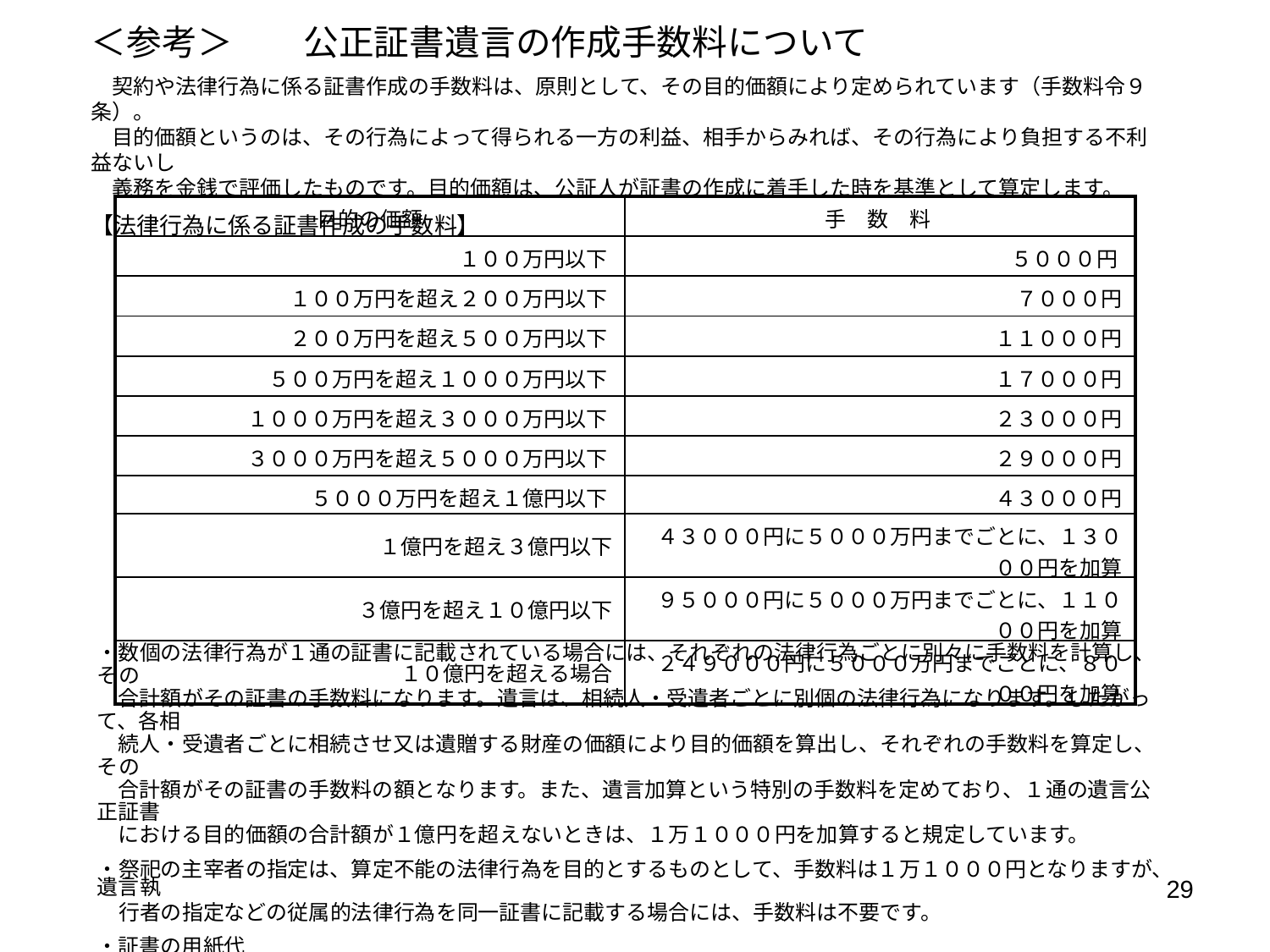

＜参考＞　　公正証書遺言の作成手数料について
　契約や法律行為に係る証書作成の手数料は、原則として、その目的価額により定められています（手数料令９条）。
　目的価額というのは、その行為によって得られる一方の利益、相手からみれば、その行為により負担する不利益ないし
　義務を金銭で評価したものです。目的価額は、公証人が証書の作成に着手した時を基準として算定します。
【法律行為に係る証書作成の手数料】

| 目的の価額 | 手　数　料 |
| --- | --- |
| １００万円以下 | ５０００円 |
| １００万円を超え２００万円以下 | ７０００円 |
| ２００万円を超え５００万円以下 | １１０００円 |
| ５００万円を超え１０００万円以下 | １７０００円 |
| １０００万円を超え３０００万円以下 | ２３０００円 |
| ３０００万円を超え５０００万円以下 | ２９０００円 |
| ５０００万円を超え１億円以下 | ４３０００円 |
| １億円を超え３億円以下 | ４３０００円に５０００万円までごとに、１３０００円を加算 |
| ３億円を超え１０億円以下 | ９５０００円に５０００万円までごとに、１１０００円を加算 |
| １０億円を超える場合 | ２４９０００円に５０００万円までごとに、８０００円を加算 |
・数個の法律行為が１通の証書に記載されている場合には、それぞれの法律行為ごとに別々に手数料を計算し、その　
　合計額がその証書の手数料になります。遺言は、相続人・受遺者ごとに別個の法律行為になります。したがって、各相
　続人・受遺者ごとに相続させ又は遺贈する財産の価額により目的価額を算出し、それぞれの手数料を算定し、その
　合計額がその証書の手数料の額となります。また、遺言加算という特別の手数料を定めており、１通の遺言公正証書
　における目的価額の合計額が１億円を超えないときは、１万１０００円を加算すると規定しています。
・祭祀の主宰者の指定は、算定不能の法律行為を目的とするものとして、手数料は１万１０００円となりますが、遺言執
　行者の指定などの従属的法律行為を同一証書に記載する場合には、手数料は不要です。
・証書の用紙代
　法律行為についての公正証書を作成した場合に、法務省令で定める証書の枚数が４枚（横書きの場合は３枚）を超え
　るときは、超過枚数１枚ごとに２５０円を加算します（手数料令第25条）。法律行為に係る公正証書の作成手数料は、　
　目的価額により算定しますが、証書の枚数が多くなる場合について、手数料の加算を認めたものです。
29